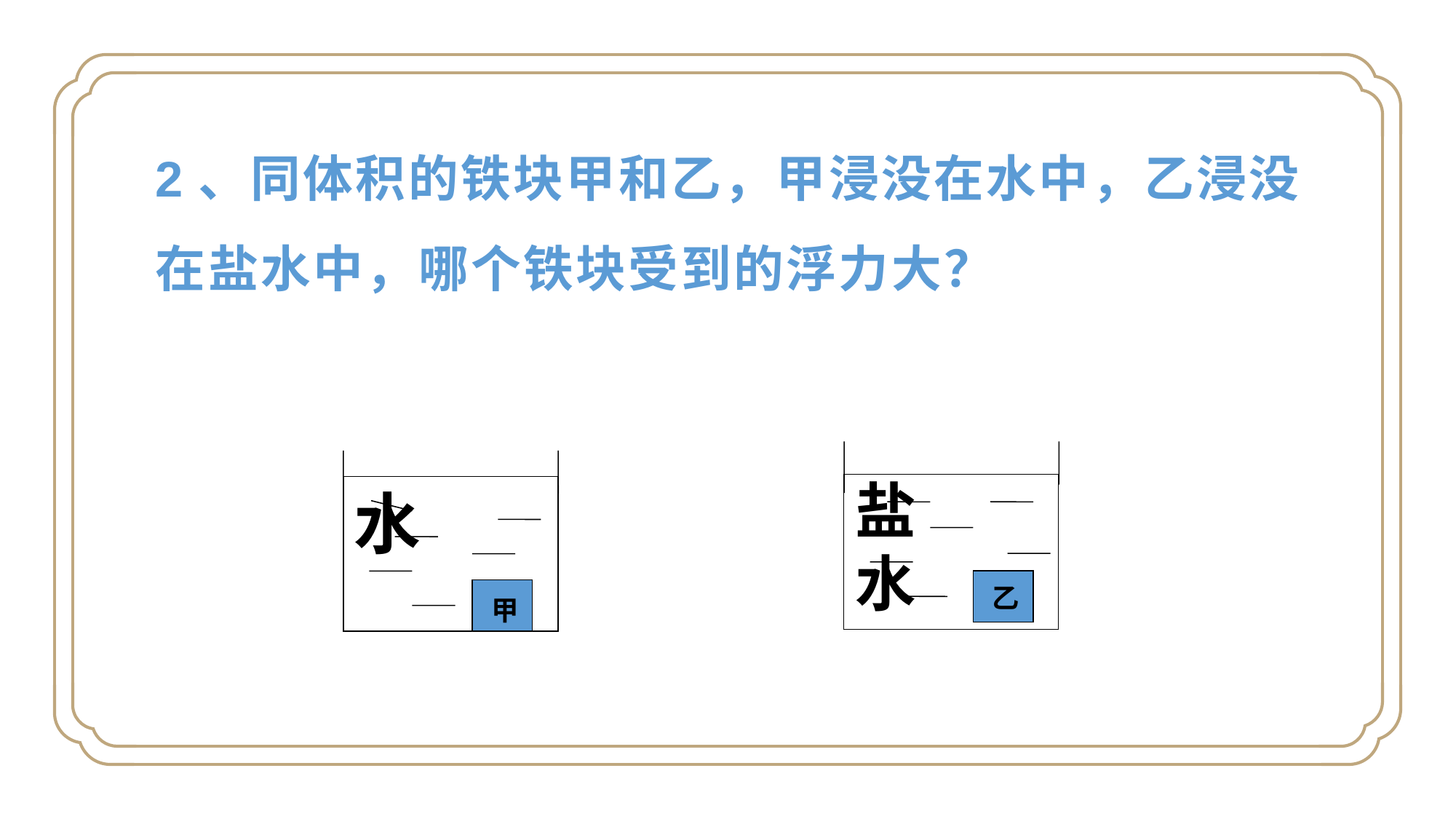

2、同体积的铁块甲和乙，甲浸没在水中，乙浸没在盐水中，哪个铁块受到的浮力大？

盐水

乙

水

甲